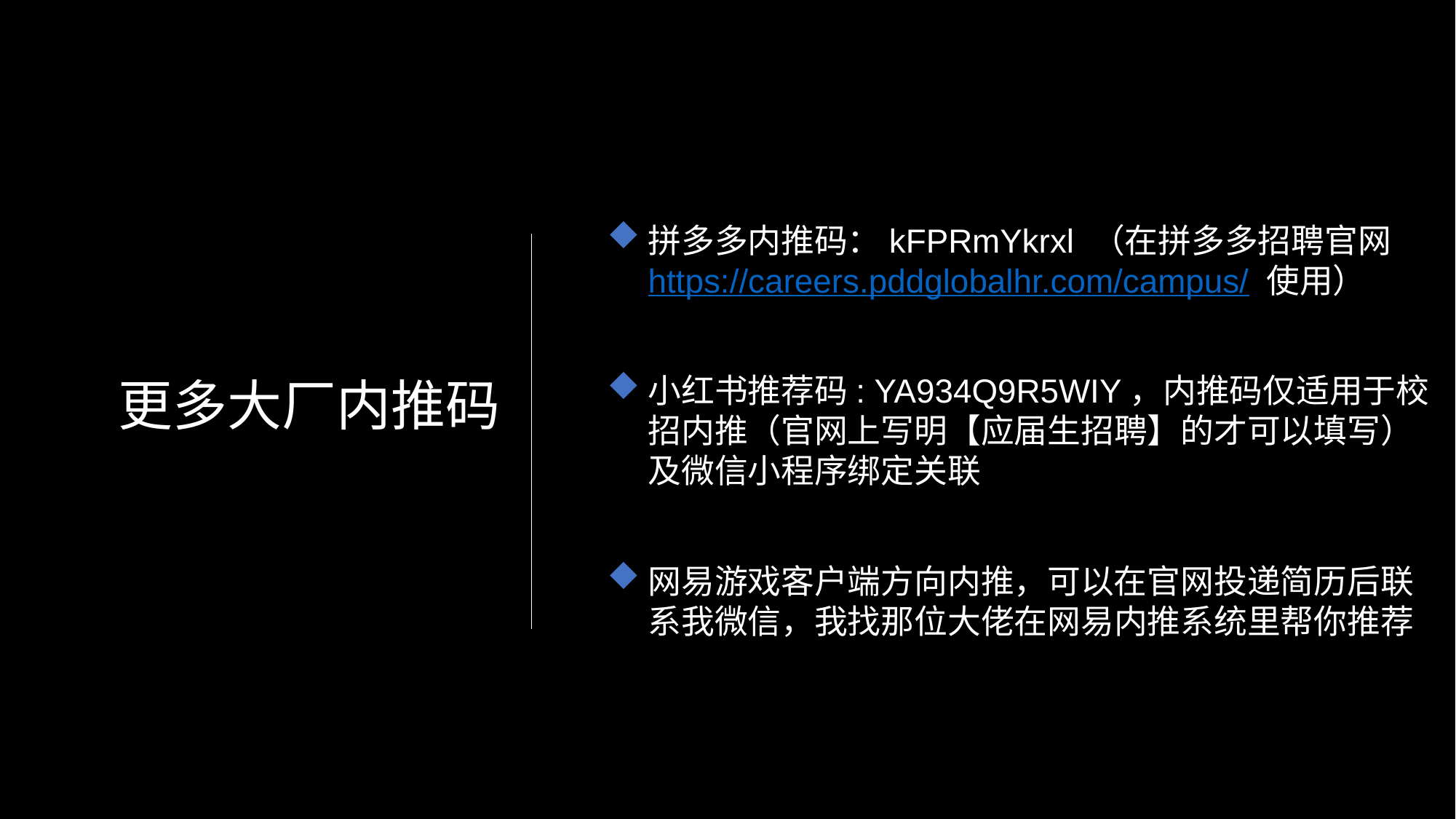

拼多多内推码：kFPRmYkrxl （在拼多多招聘官网https://careers.pddglobalhr.com/campus/ 使用）

小红书推荐码: YA934Q9R5WIY，内推码仅适用于校招内推（官网上写明【应届生招聘】的才可以填写）及微信小程序绑定关联

网易游戏客户端方向内推，可以在官网投递简历后联系我微信，我找那位大佬在网易内推系统里帮你推荐

# 更多大厂内推码